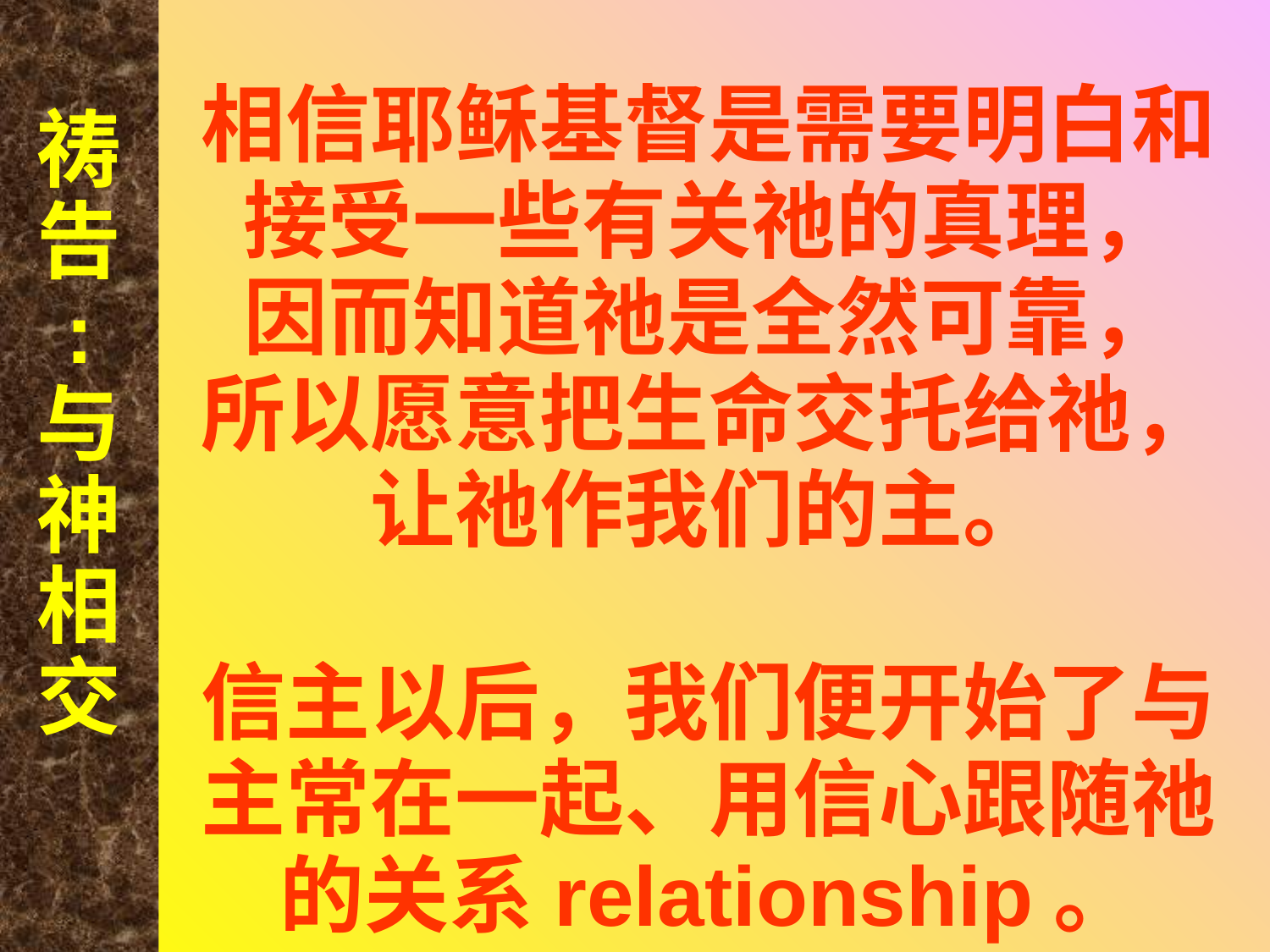

祷告
:
与神相交

# 相信耶稣基督是需要明白和接受一些有关祂的真理， 因而知道祂是全然可靠， 所以愿意把生命交托给祂，让祂作我们的主。 信主以后，我们便开始了与主常在一起、用信心跟随祂的关系relationship。